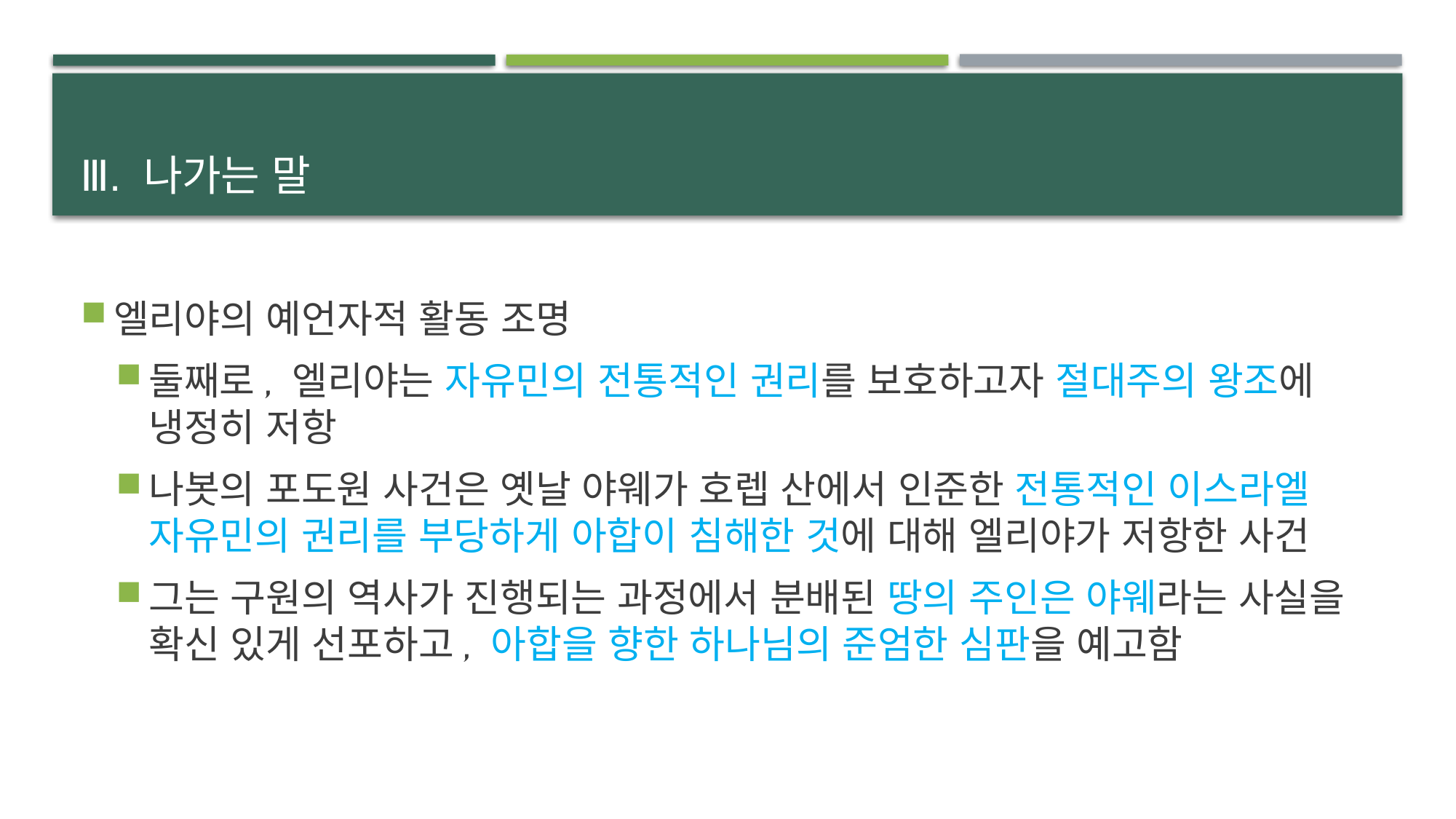

# Ⅲ. 나가는 말
엘리야의 예언자적 활동 조명
둘째로, 엘리야는 자유민의 전통적인 권리를 보호하고자 절대주의 왕조에 냉정히 저항
나봇의 포도원 사건은 옛날 야웨가 호렙 산에서 인준한 전통적인 이스라엘 자유민의 권리를 부당하게 아합이 침해한 것에 대해 엘리야가 저항한 사건
그는 구원의 역사가 진행되는 과정에서 분배된 땅의 주인은 야웨라는 사실을 확신 있게 선포하고, 아합을 향한 하나님의 준엄한 심판을 예고함